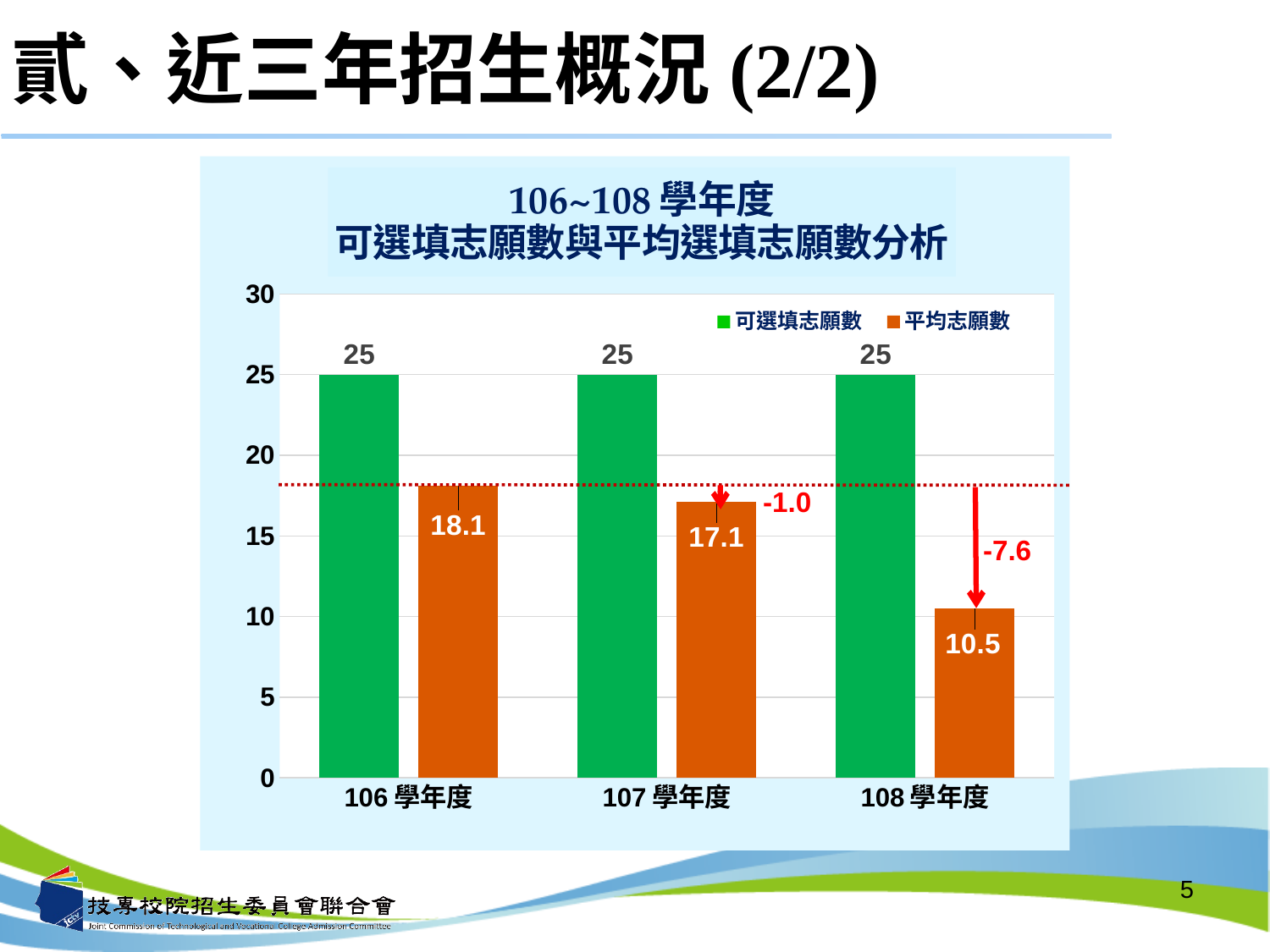

# 貳、近三年招生概況(2/2)

### Chart: 106~108學年度
可選填志願數與平均選填志願數分析

| Category | 可選填志願數 | 平均志願數 |
|---|---|---|
| 106學年度 | 25.0 | 18.1 |
| 107學年度 | 25.0 | 17.1 |
| 108學年度 | 25.0 | 10.5 |
-1.0
-7.6
5